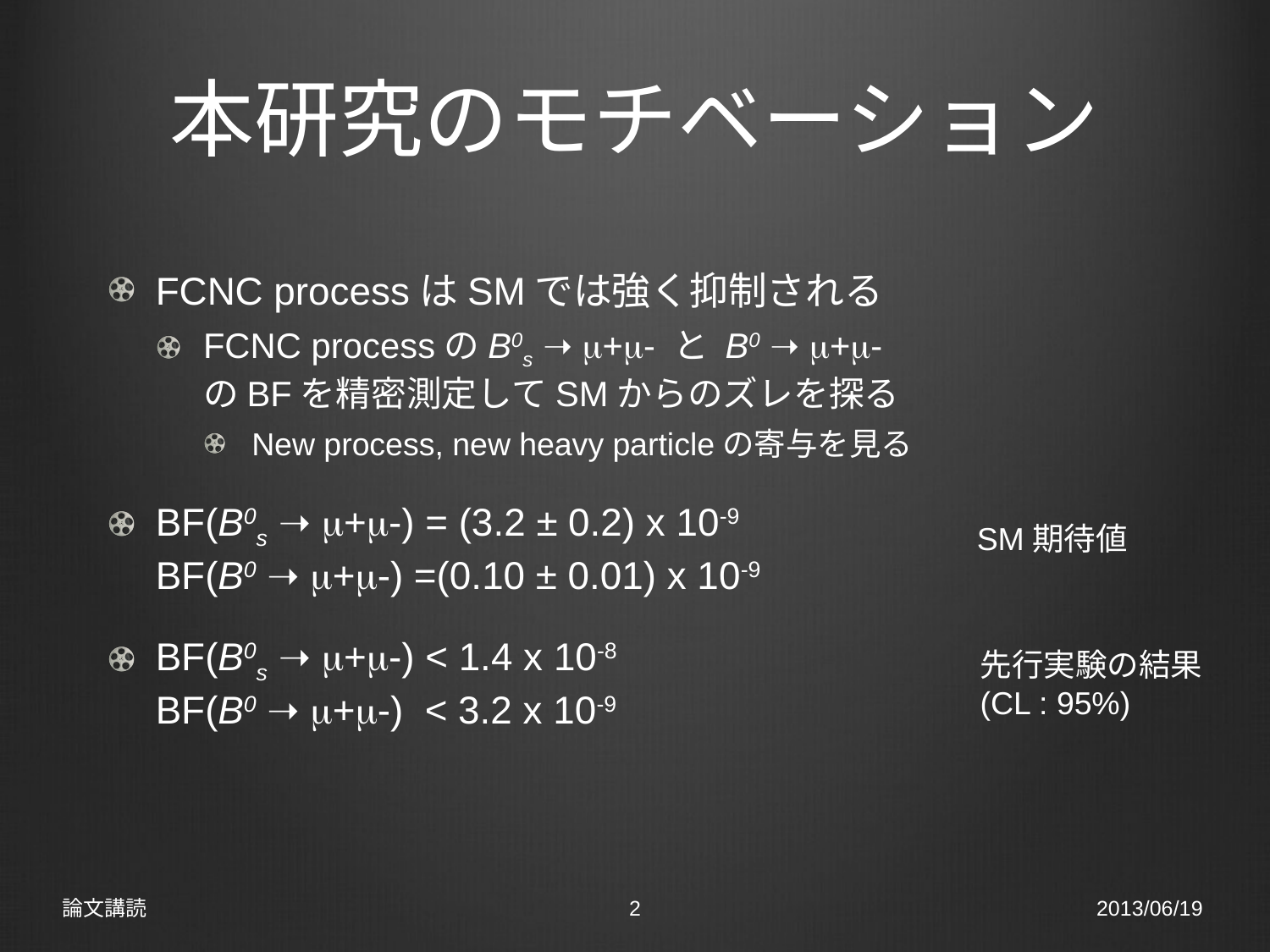

# 本研究のモチベーション
FCNC processはSMでは強く抑制される
FCNC processのB0s ➝ μ+μ- と B0 ➝ μ+μ-
のBFを精密測定してSMからのズレを探る
New process, new heavy particleの寄与を見る
BF(B0s ➝ μ+μ-) = (3.2 ± 0.2) x 10-9
BF(B0 ➝ μ+μ-) =(0.10 ± 0.01) x 10-9
BF(B0s ➝ μ+μ-) < 1.4 x 10-8
BF(B0 ➝ μ+μ-)  < 3.2 x 10-9

SM期待値
先行実験の結果
(CL : 95%)
論文講読
2
2013/06/19